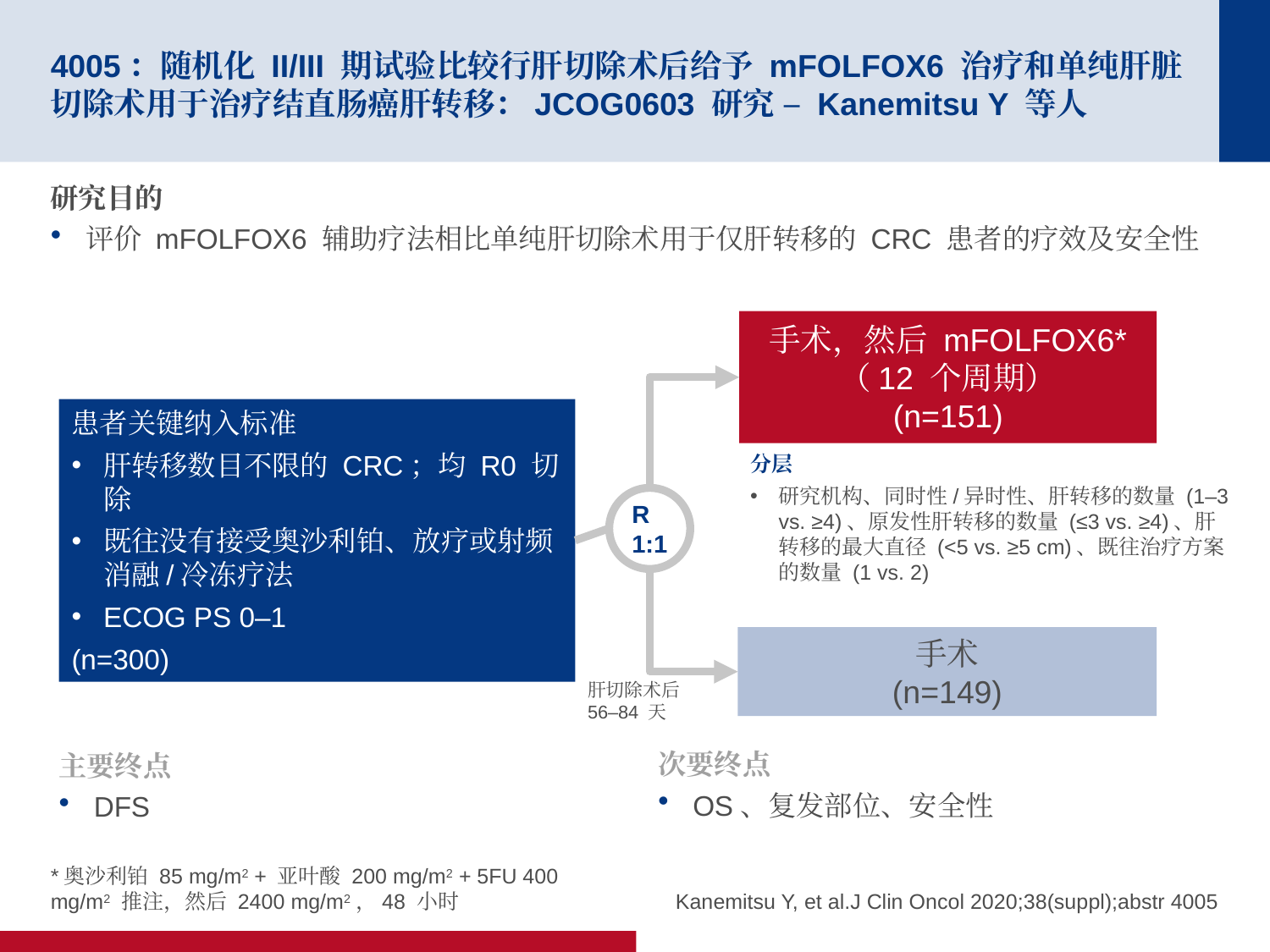

# 4005：随机化 II/III 期试验比较行肝切除术后给予 mFOLFOX6 治疗和单纯肝脏切除术用于治疗结直肠癌肝转移：JCOG0603 研究 – Kanemitsu Y 等人
研究目的
评价 mFOLFOX6 辅助疗法相比单纯肝切除术用于仅肝转移的 CRC 患者的疗效及安全性
手术，然后 mFOLFOX6*
（12 个周期）
(n=151)
患者关键纳入标准
肝转移数目不限的 CRC；均 R0 切除
既往没有接受奥沙利铂、放疗或射频消融/冷冻疗法
ECOG PS 0–1
(n=300)
分层
研究机构、同时性/异时性、肝转移的数量 (1–3 vs. ≥4)、原发性肝转移的数量 (≤3 vs. ≥4)、肝转移的最大直径 (<5 vs. ≥5 cm)、既往治疗方案的数量 (1 vs. 2)
R
1:1
手术
(n=149)
肝切除术后
56–84 天
次要终点
OS、复发部位、安全性
主要终点
DFS
*奥沙利铂 85 mg/m2 + 亚叶酸 200 mg/m2 + 5FU 400 mg/m2 推注，然后 2400 mg/m2，48 小时
Kanemitsu Y, et al.J Clin Oncol 2020;38(suppl);abstr 4005